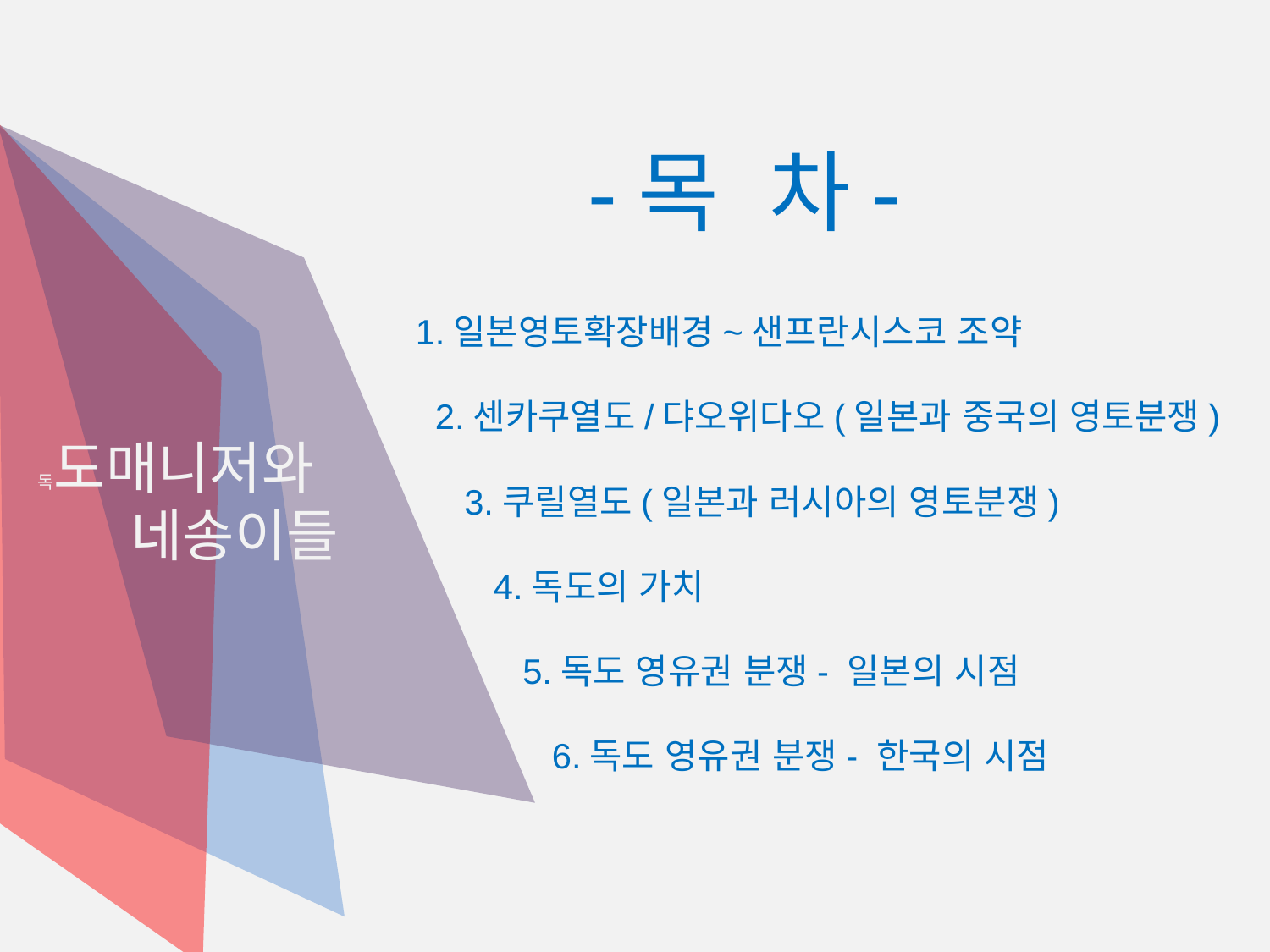

-목  차-

1.일본영토확장배경~샌프란시스코 조약

  2.센카쿠열도/댜오위다오(일본과 중국의 영토분쟁)

     3.쿠릴열도(일본과 러시아의 영토분쟁)

        4.독도의 가치

           5.독도 영유권 분쟁- 일본의 시점

              6.독도 영유권 분쟁- 한국의 시점
독도매니저와
     네송이들